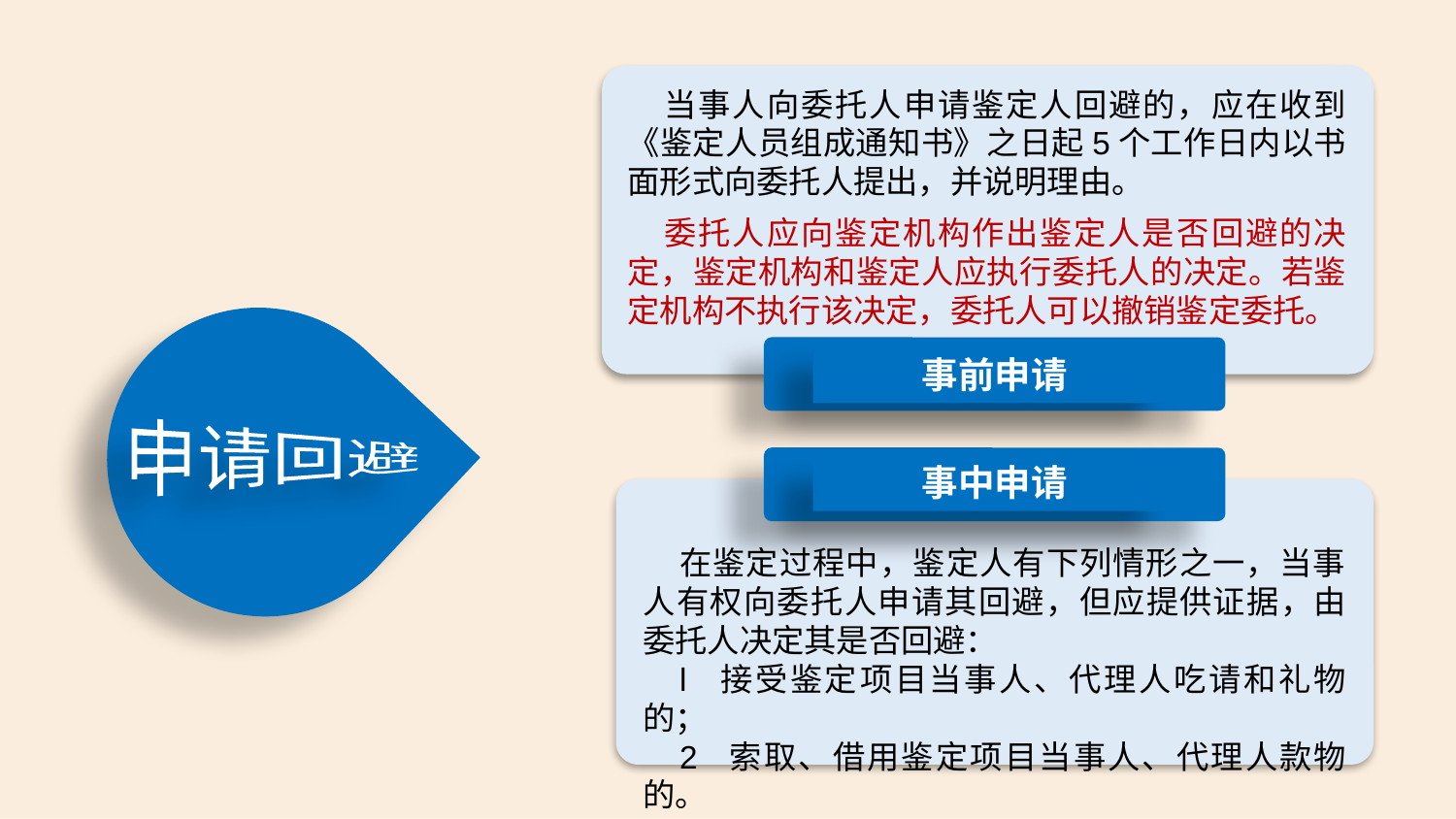

当事人向委托人申请鉴定人回避的，应在收到《鉴定人员组成通知书》之日起5个工作日内以书面形式向委托人提出，并说明理由。
委托人应向鉴定机构作出鉴定人是否回避的决定，鉴定机构和鉴定人应执行委托人的决定。若鉴定机构不执行该决定，委托人可以撤销鉴定委托。

申请回避

事前申请

事中申请

在鉴定过程中，鉴定人有下列情形之一，当事人有权向委托人申请其回避，但应提供证据，由委托人决定其是否回避：
l  接受鉴定项目当事人、代理人吃请和礼物的；
2  索取、借用鉴定项目当事人、代理人款物的。